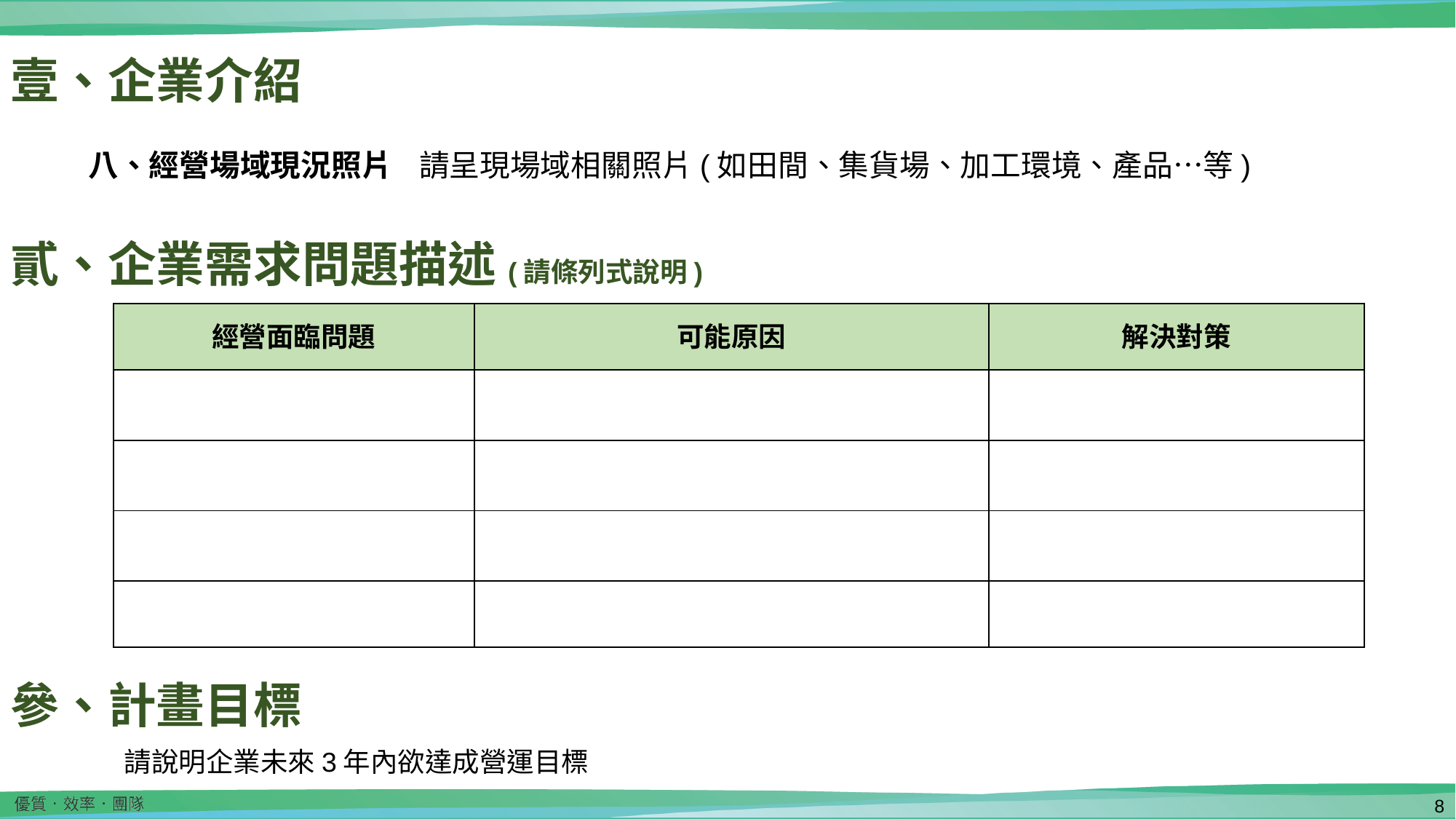

壹、企業介紹
請呈現場域相關照片(如田間、集貨場、加工環境、產品…等)
八、經營場域現況照片
貳、企業需求問題描述(請條列式說明)
| 經營面臨問題 | 可能原因 | 解決對策 |
| --- | --- | --- |
|  |  |  |
|  |  |  |
|  |  |  |
|  |  |  |
參、計畫目標
請說明企業未來3年內欲達成營運目標
8